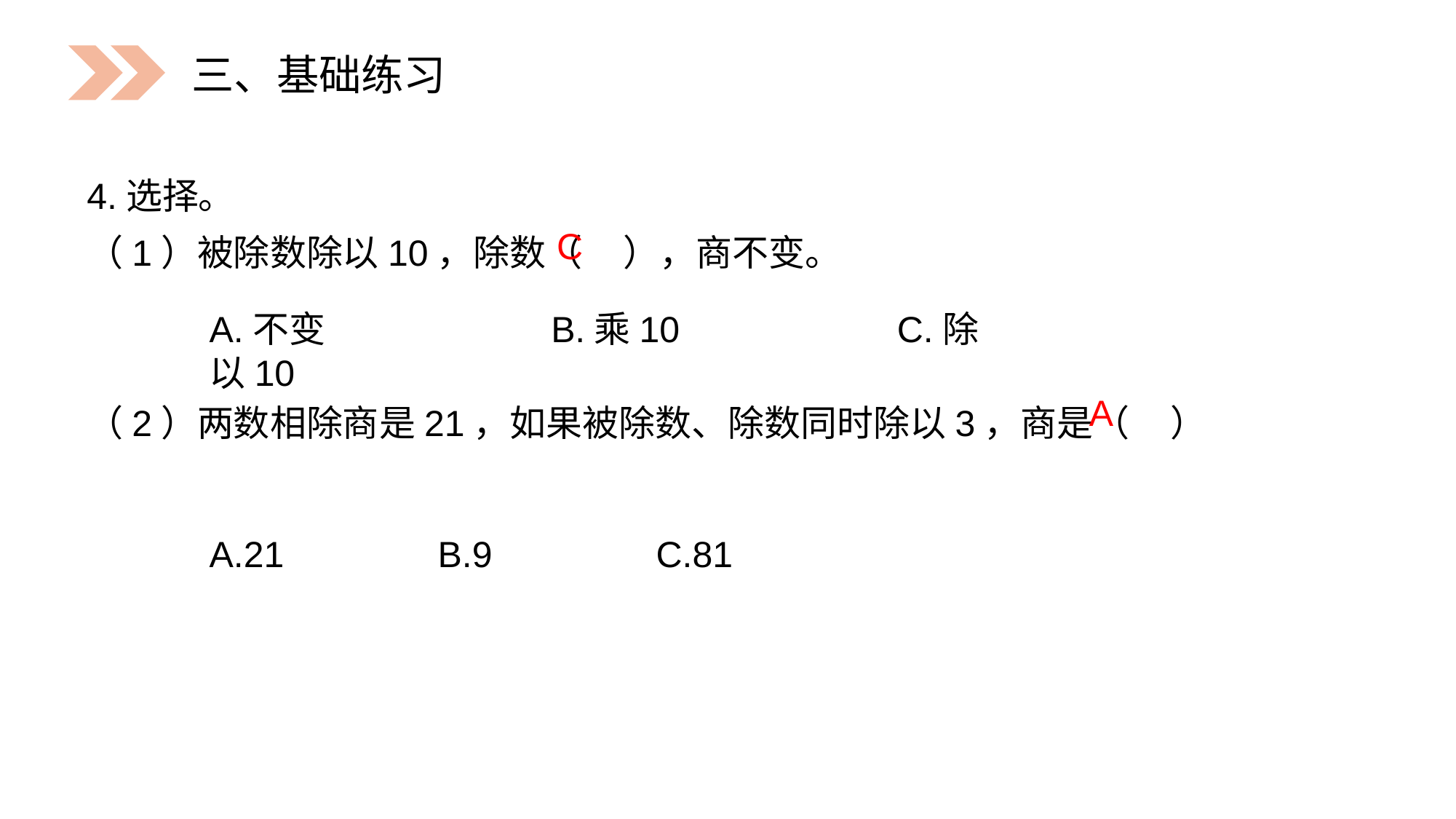

三、基础练习
4.选择。
（1）被除数除以10，除数（     ），商不变。

（2）两数相除商是21，如果被除数、除数同时除以3，商是（     ）
C
A.不变 	              B.乘10 	              C.除以10
A
A.21 		 B.9 		 C.81